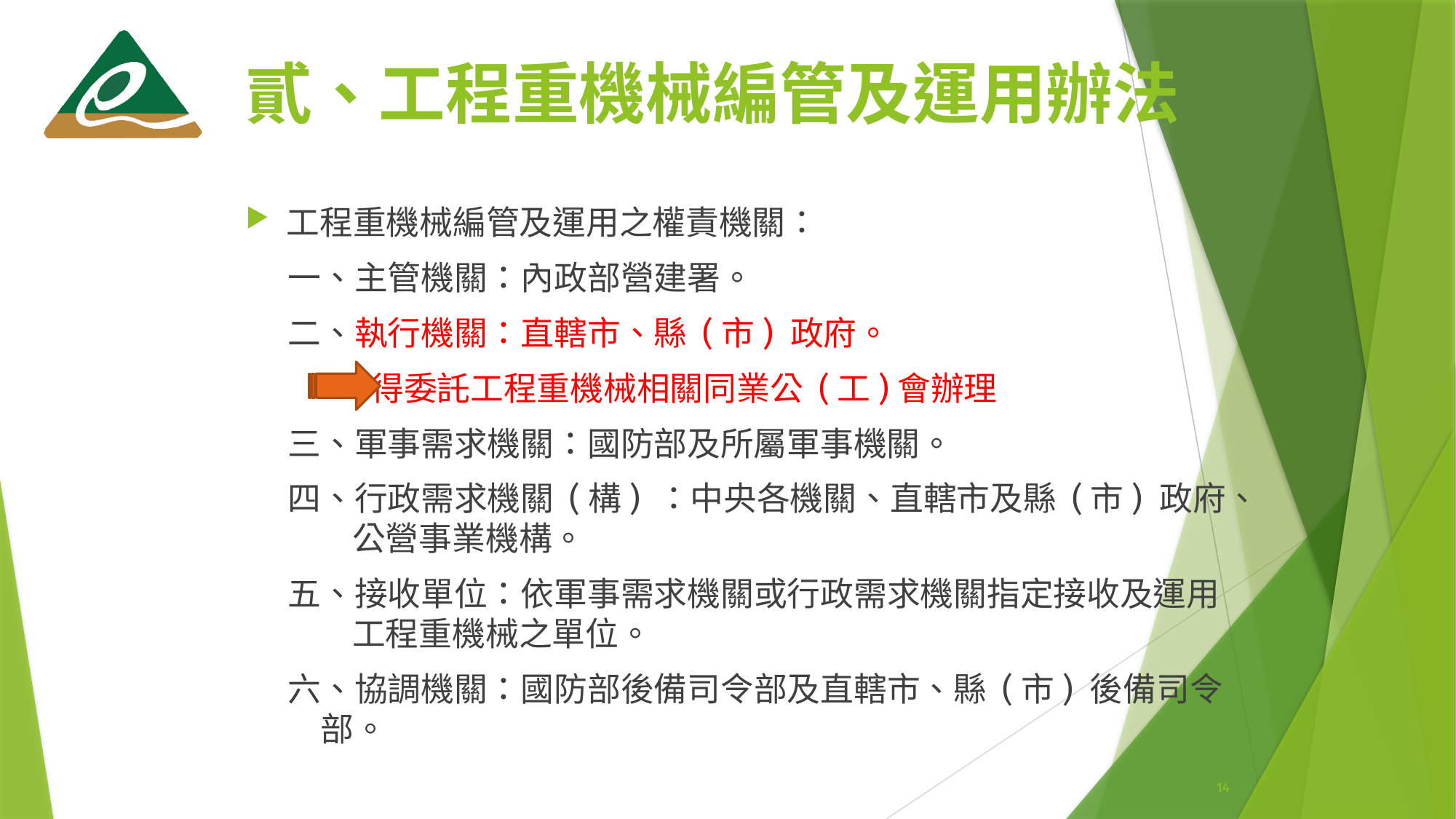

# 貳、工程重機械編管及運用辦法
工程重機械編管及運用之權責機關：
一、主管機關：內政部營建署。
二、執行機關：直轄市、縣 (市) 政府。
          得委託工程重機械相關同業公 (工)會辦理
三、軍事需求機關：國防部及所屬軍事機關。
四、行政需求機關 (構) ：中央各機關、直轄市及縣 (市) 政府、公營事業機構。
五、接收單位：依軍事需求機關或行政需求機關指定接收及運用工程重機械之單位。
六、協調機關：國防部後備司令部及直轄市、縣 (市) 後備司令部。

14